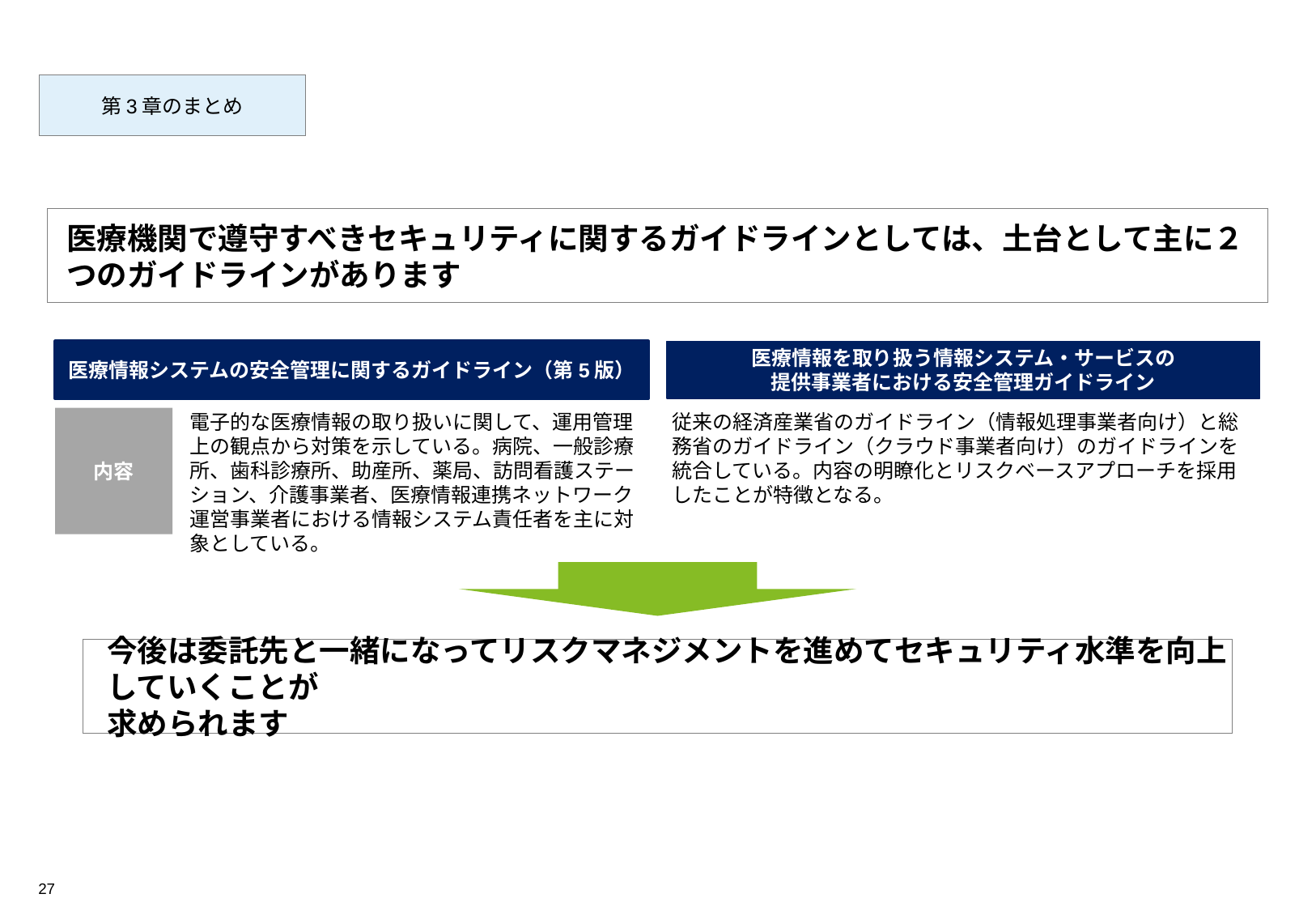

第3章のまとめ
医療機関で遵守すべきセキュリティに関するガイドラインとしては、土台として主に２つのガイドラインがあります
医療情報システムの安全管理に関するガイドライン（第5版）
医療情報を取り扱う情報システム・サービスの
提供事業者における安全管理ガイドライン
電子的な医療情報の取り扱いに関して、運用管理上の観点から対策を示している。病院、一般診療所、歯科診療所、助産所、薬局、訪問看護ステーション、介護事業者、医療情報連携ネットワーク運営事業者における情報システム責任者を主に対象としている。
従来の経済産業省のガイドライン（情報処理事業者向け）と総務省のガイドライン（クラウド事業者向け）のガイドラインを統合している。内容の明瞭化とリスクベースアプローチを採用したことが特徴となる。
内容

今後は委託先と一緒になってリスクマネジメントを進めてセキュリティ水準を向上していくことが
求められます
27